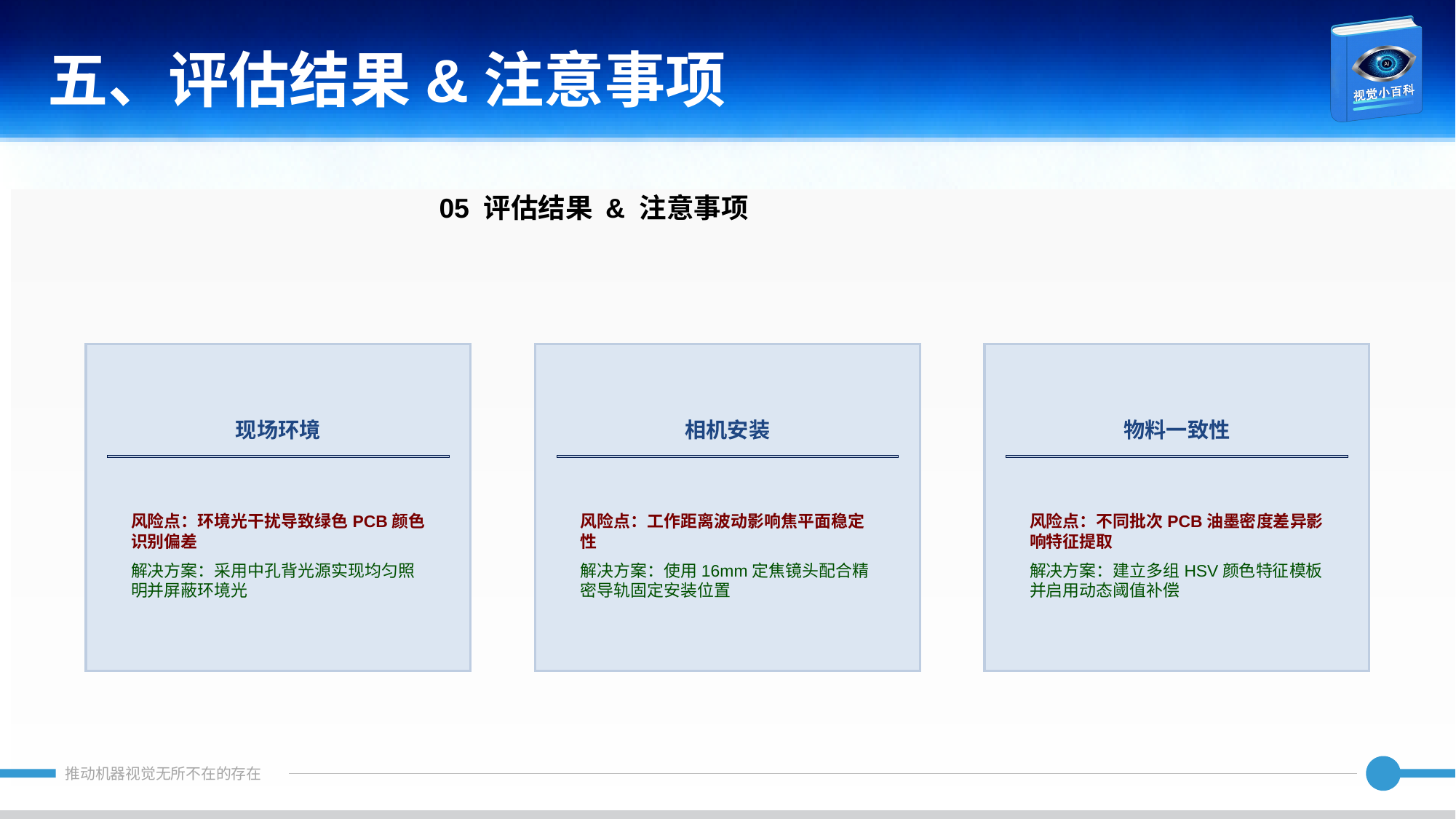

五、评估结果&注意事项

05 评估结果 & 注意事项

现场环境

相机安装

物料一致性

风险点：环境光干扰导致绿色PCB颜色识别偏差
解决方案：采用中孔背光源实现均匀照明并屏蔽环境光

风险点：工作距离波动影响焦平面稳定性
解决方案：使用16mm定焦镜头配合精密导轨固定安装位置

风险点：不同批次PCB油墨密度差异影响特征提取
解决方案：建立多组HSV颜色特征模板并启用动态阈值补偿
10